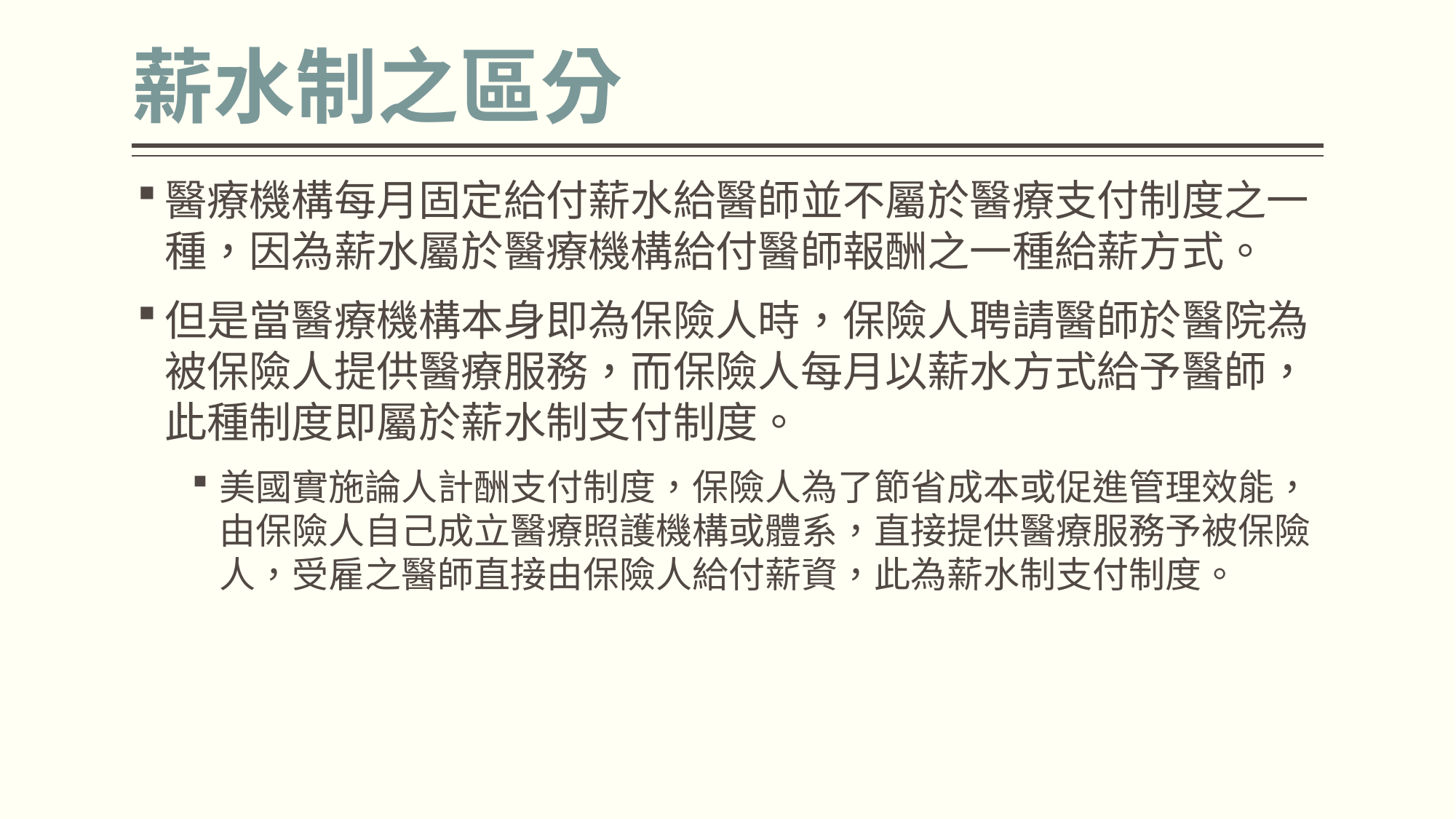

# 薪水制之區分
醫療機構每月固定給付薪水給醫師並不屬於醫療支付制度之一種，因為薪水屬於醫療機構給付醫師報酬之一種給薪方式。
但是當醫療機構本身即為保險人時，保險人聘請醫師於醫院為被保險人提供醫療服務，而保險人每月以薪水方式給予醫師，此種制度即屬於薪水制支付制度。
美國實施論人計酬支付制度，保險人為了節省成本或促進管理效能，由保險人自己成立醫療照護機構或體系，直接提供醫療服務予被保險人，受雇之醫師直接由保險人給付薪資，此為薪水制支付制度。